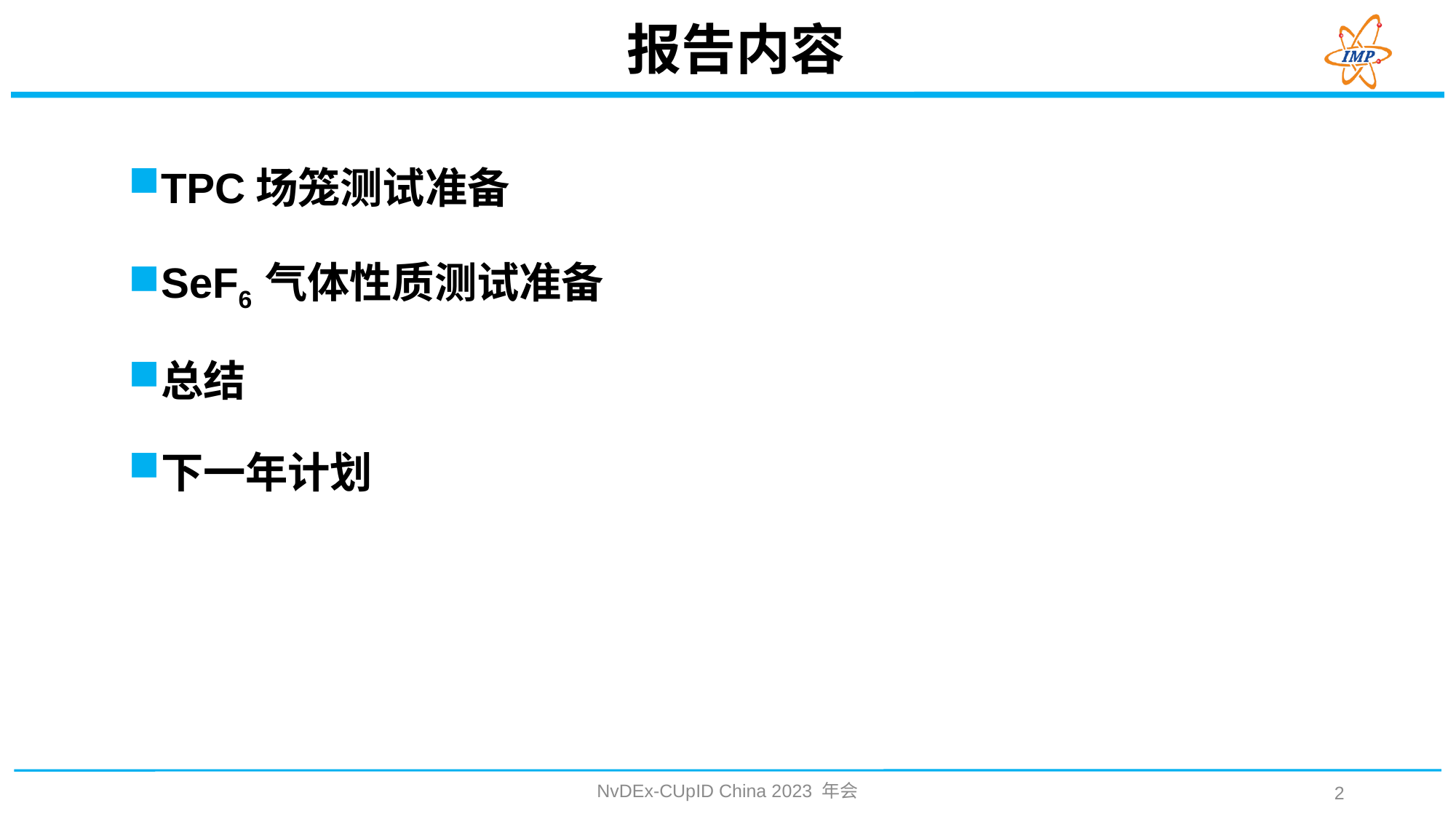

报告内容
TPC场笼测试准备
SeF6 气体性质测试准备
总结
下一年计划

NvDEx-CUpID China 2023 年会
2